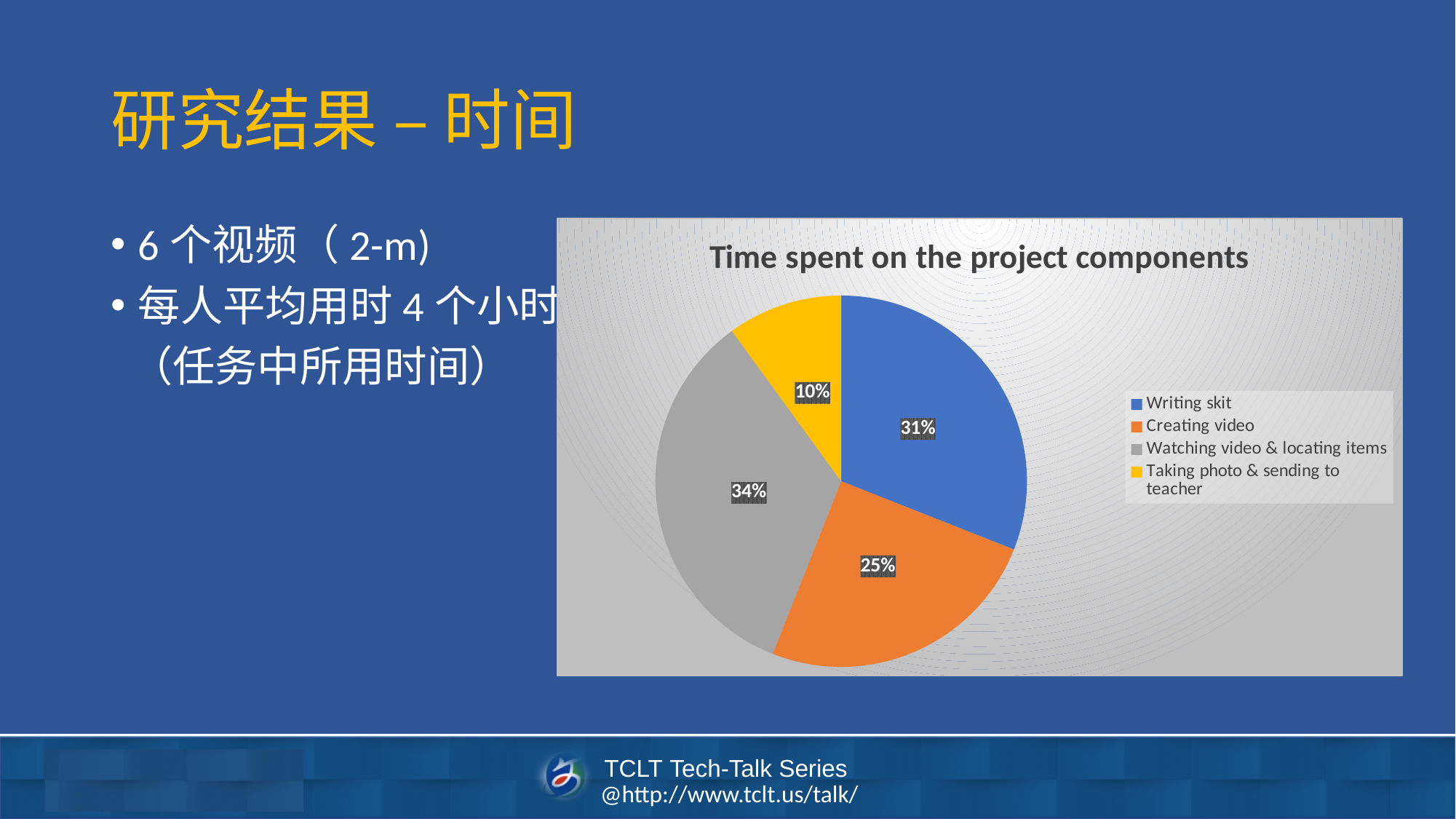

# 研究结果 – 时间
6个视频（2-m)
每人平均用时4个小时
 （任务中所用时间）

### Chart: Time spent on the project components

| Category | Time |
|---|---|
| Writing skit | 31.0 |
| Creating video | 25.0 |
| Watching video & locating items | 34.0 |
| Taking photo & sending to teacher | 10.0 |